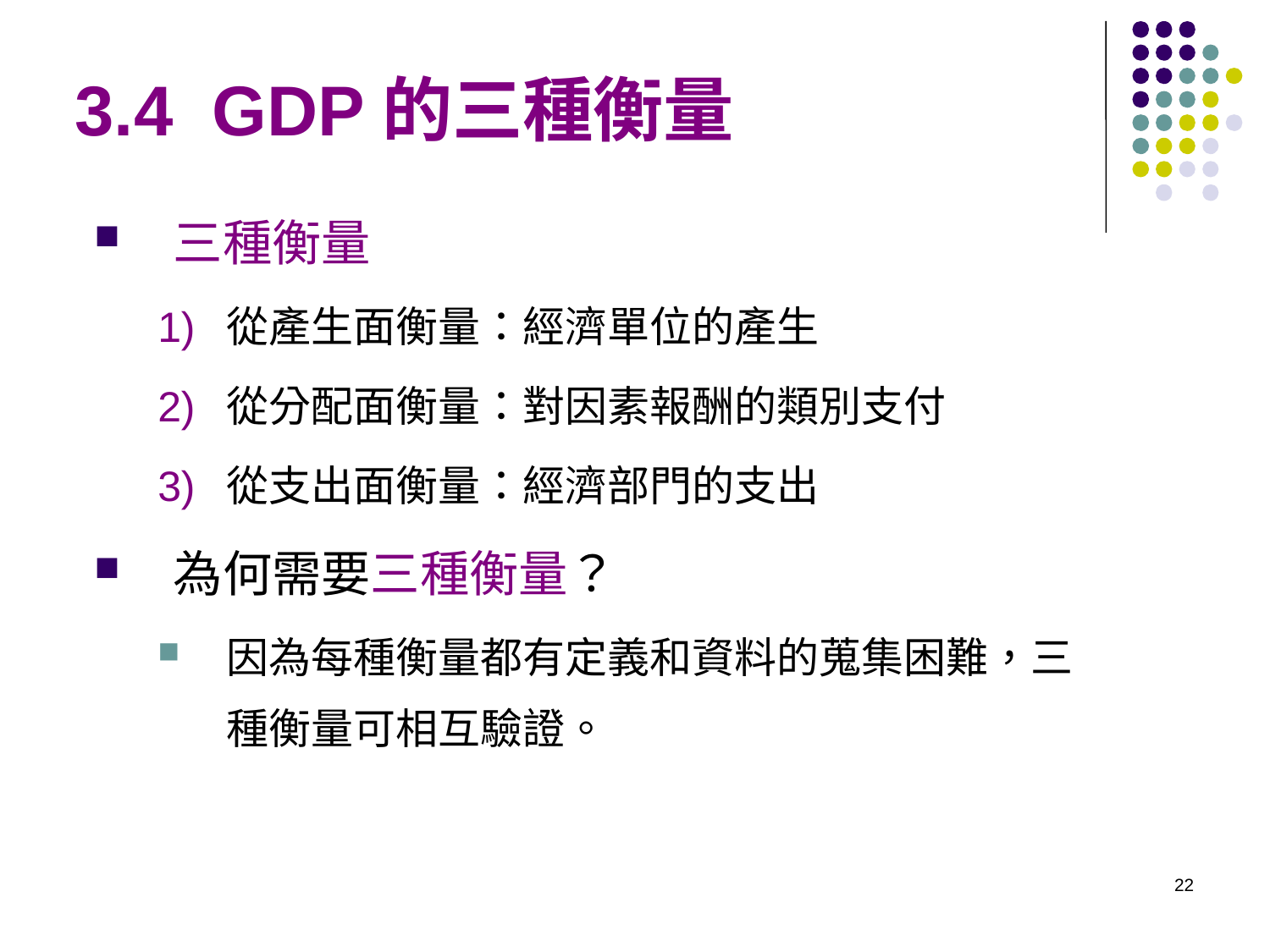

# 3.4  GDP的三種衡量
三種衡量
從產生面衡量：經濟單位的產生
從分配面衡量：對因素報酬的類別支付
從支出面衡量：經濟部門的支出
為何需要三種衡量？
因為每種衡量都有定義和資料的蒐集困難，三種衡量可相互驗證。
22